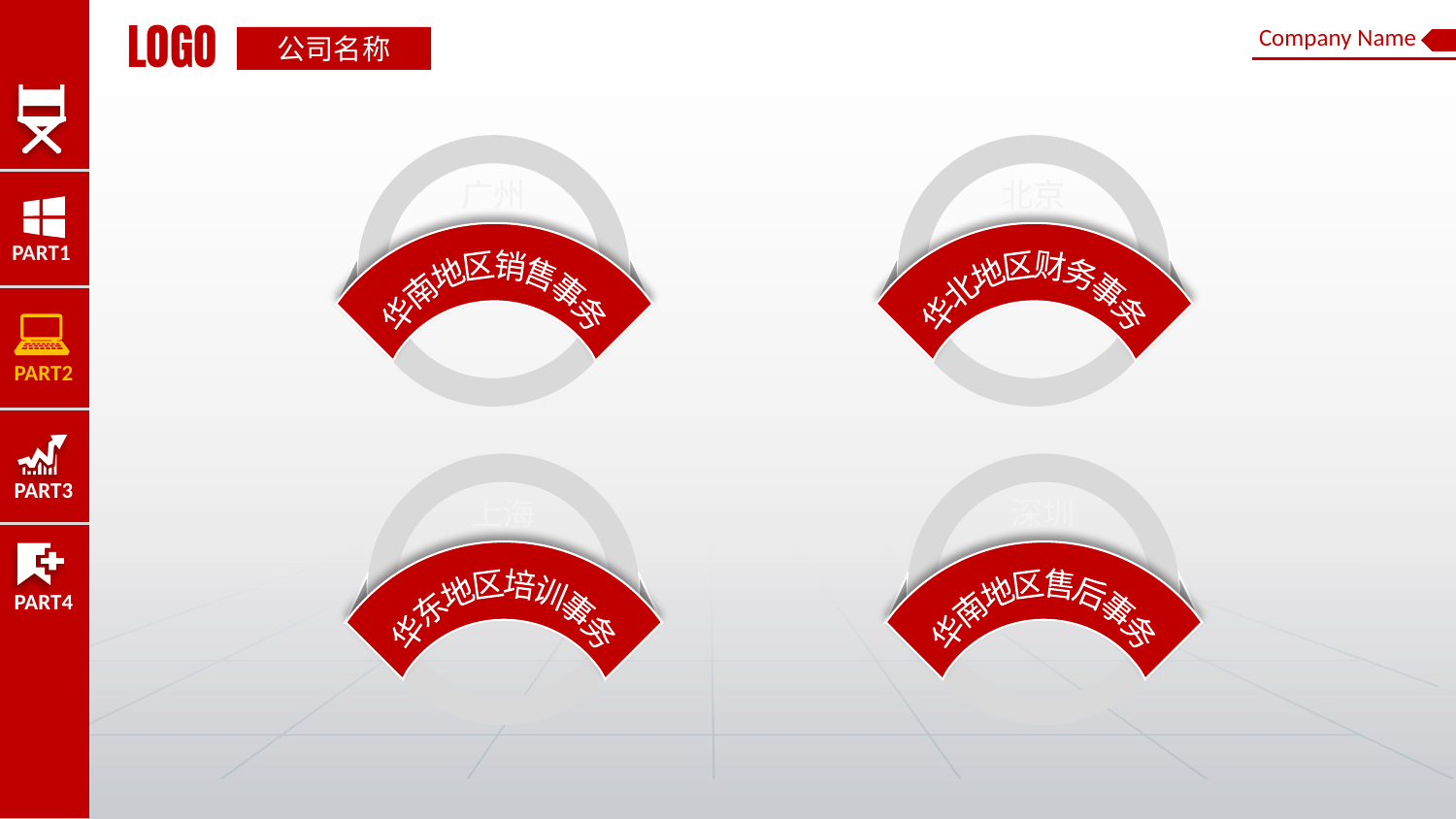

PART1

PART2

PART3

PART4
LOGO
Company Name

公司名称
北京

华北地区财务事务
广州

华南地区销售事务
深圳

华南地区售后事务
上海

华东地区培训事务